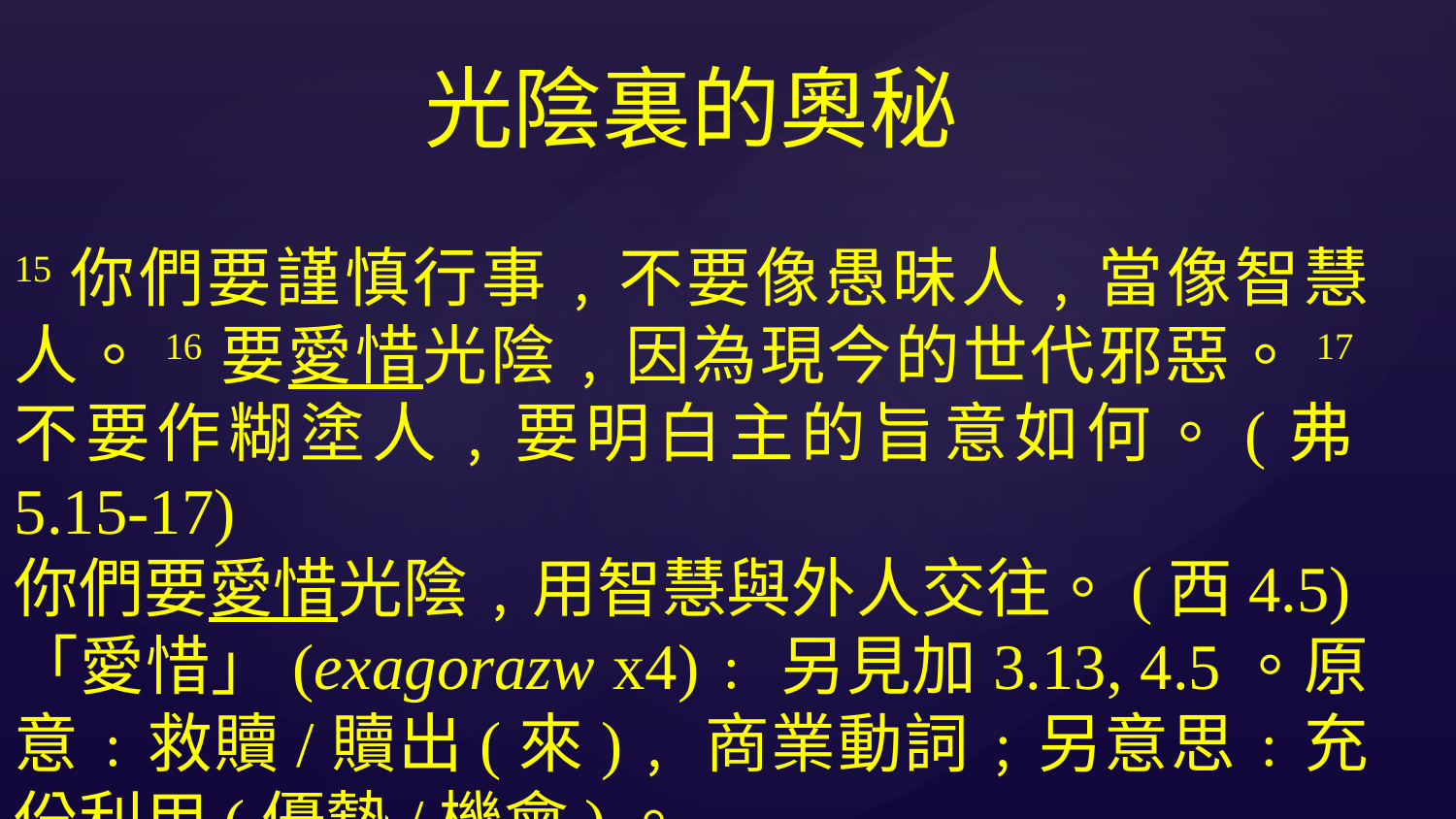

光陰裏的奧秘

15你們要謹慎行事﹐不要像愚昧人﹐當像智慧人。16要愛惜光陰﹐因為現今的世代邪惡。17不要作糊塗人﹐要明白主的旨意如何。(弗5.15-17)
你們要愛惜光陰﹐用智慧與外人交往。(西4.5)
「愛惜」(exagorazw x4)﹕另見加3.13, 4.5。原意﹕救贖/贖出(來)﹐商業動詞﹔另意思﹕充份利用(優勢/機會)。